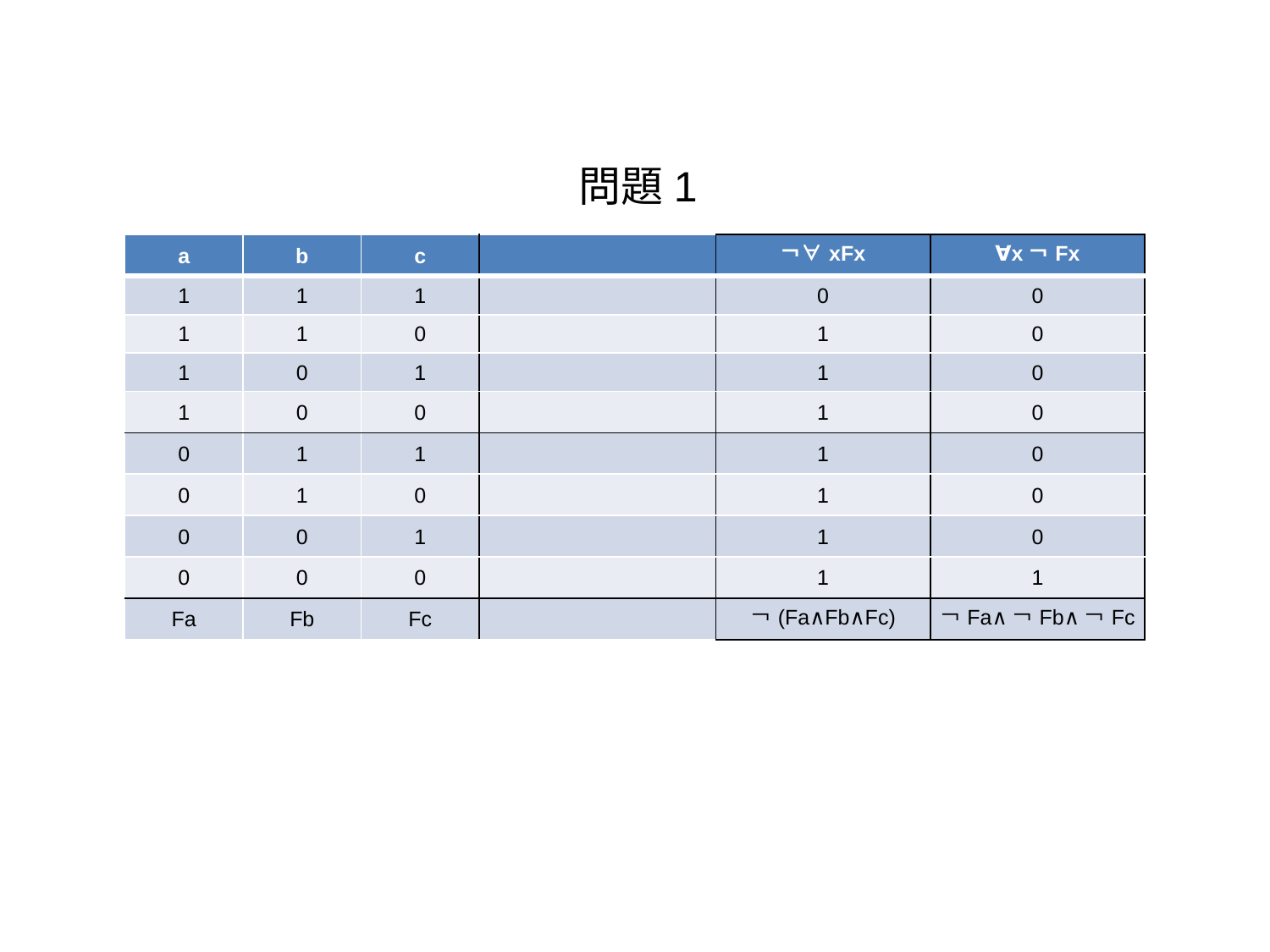

問題1
| a | b | c |  |  | ￢∀xFx | ∀x￢Fx |
| --- | --- | --- | --- | --- | --- | --- |
| 1 | 1 | 1 |  |  | 0 | 0 |
| 1 | 1 | 0 |  |  | 1 | 0 |
| 1 | 0 | 1 |  |  | 1 | 0 |
| 1 | 0 | 0 |  |  | 1 | 0 |
| 0 | 1 | 1 |  |  | 1 | 0 |
| 0 | 1 | 0 |  |  | 1 | 0 |
| 0 | 0 | 1 |  |  | 1 | 0 |
| 0 | 0 | 0 |  |  | 1 | 1 |
| Fa | Fb | Fc |  |  | ￢(Fa∧Fb∧Fc) | ￢Fa∧￢Fb∧￢Fc |